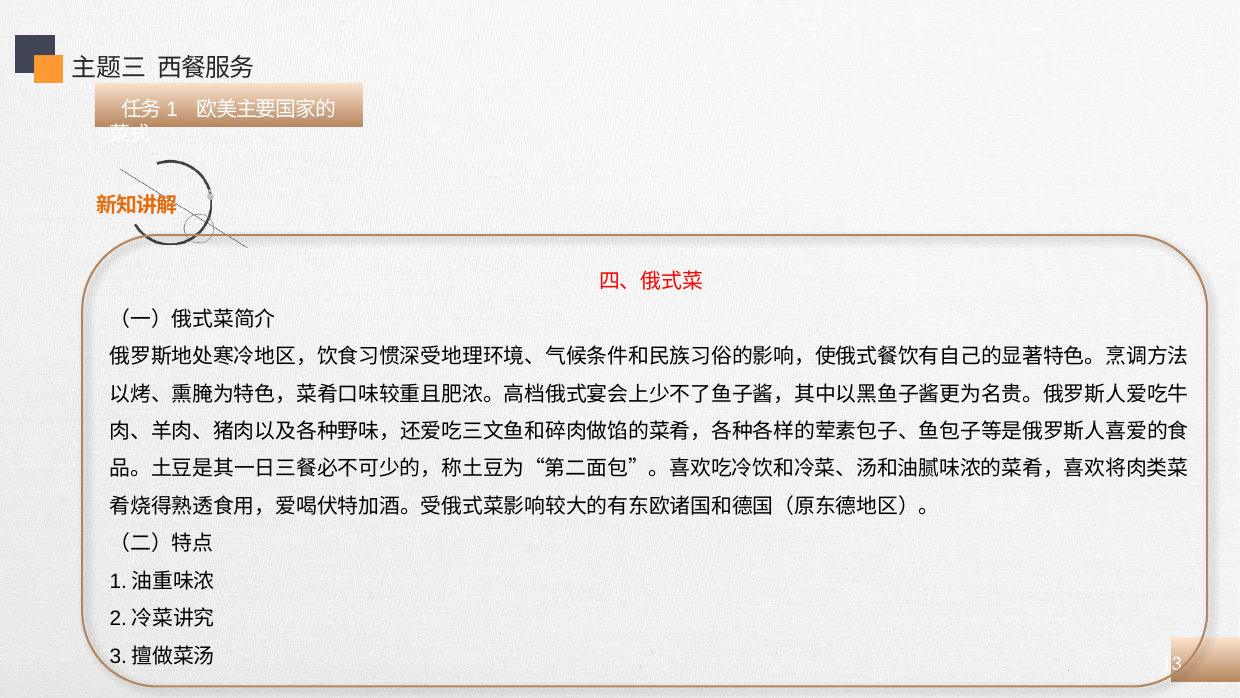

主题三  西餐服务

 任务1   欧美主要国家的菜式

四、俄式菜
（一）俄式菜简介
俄罗斯地处寒冷地区，饮食习惯深受地理环境、气候条件和民族习俗的影响，使俄式餐饮有自己的显著特色。烹调方法以烤、熏腌为特色，菜肴口味较重且肥浓。高档俄式宴会上少不了鱼子酱，其中以黑鱼子酱更为名贵。俄罗斯人爱吃牛肉、羊肉、猪肉以及各种野味，还爱吃三文鱼和碎肉做馅的菜肴，各种各样的荤素包子、鱼包子等是俄罗斯人喜爱的食品。土豆是其一日三餐必不可少的，称土豆为“第二面包”。喜欢吃冷饮和冷菜、汤和油腻味浓的菜肴，喜欢将肉类菜肴烧得熟透食用，爱喝伏特加酒。受俄式菜影响较大的有东欧诸国和德国（原东德地区）。
（二）特点
1.油重味浓
2.冷菜讲究
3.擅做菜汤